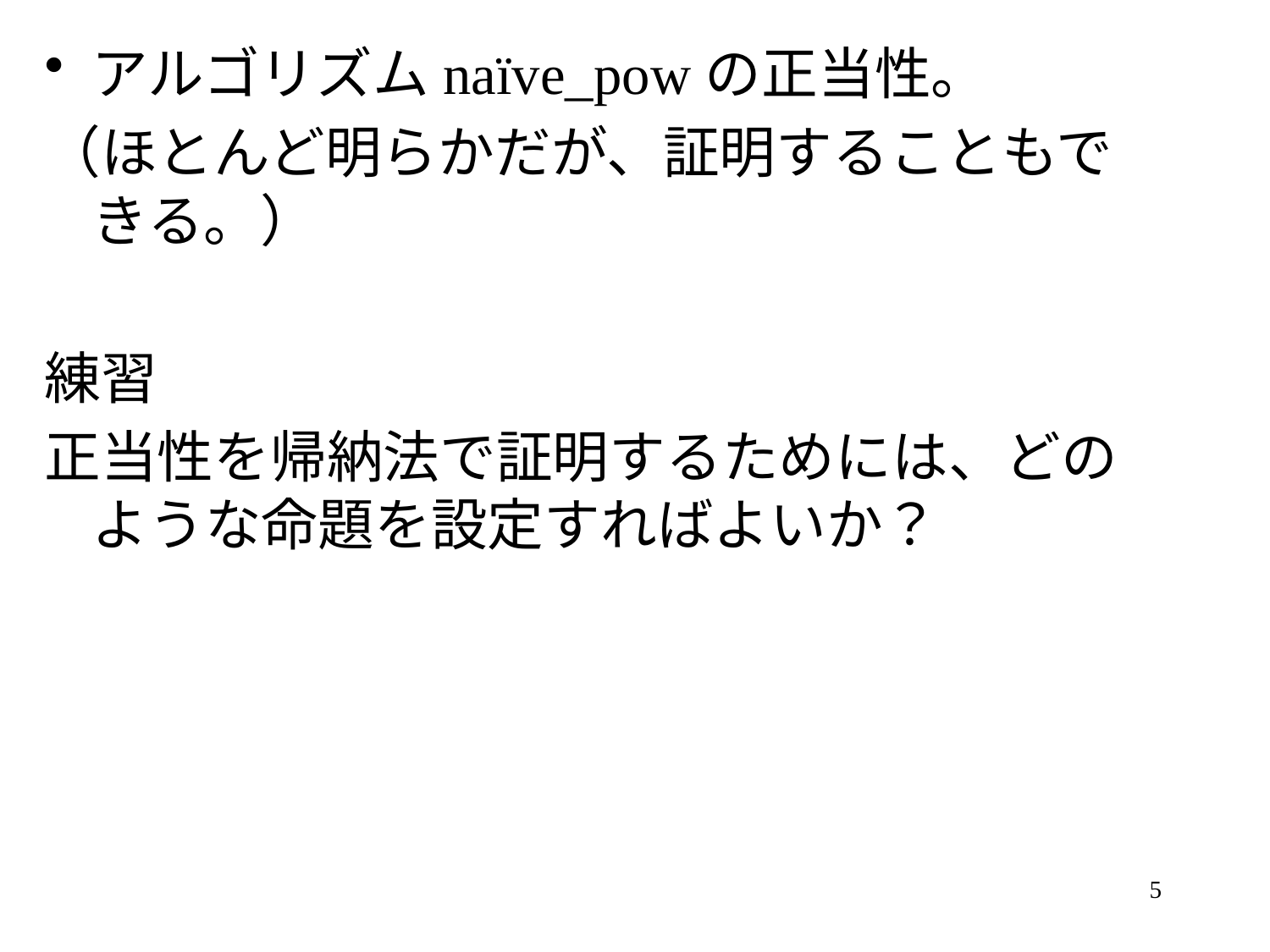

アルゴリズムnaïve_powの正当性。
（ほとんど明らかだが、証明することもできる。）

練習
正当性を帰納法で証明するためには、どのような命題を設定すればよいか？
5